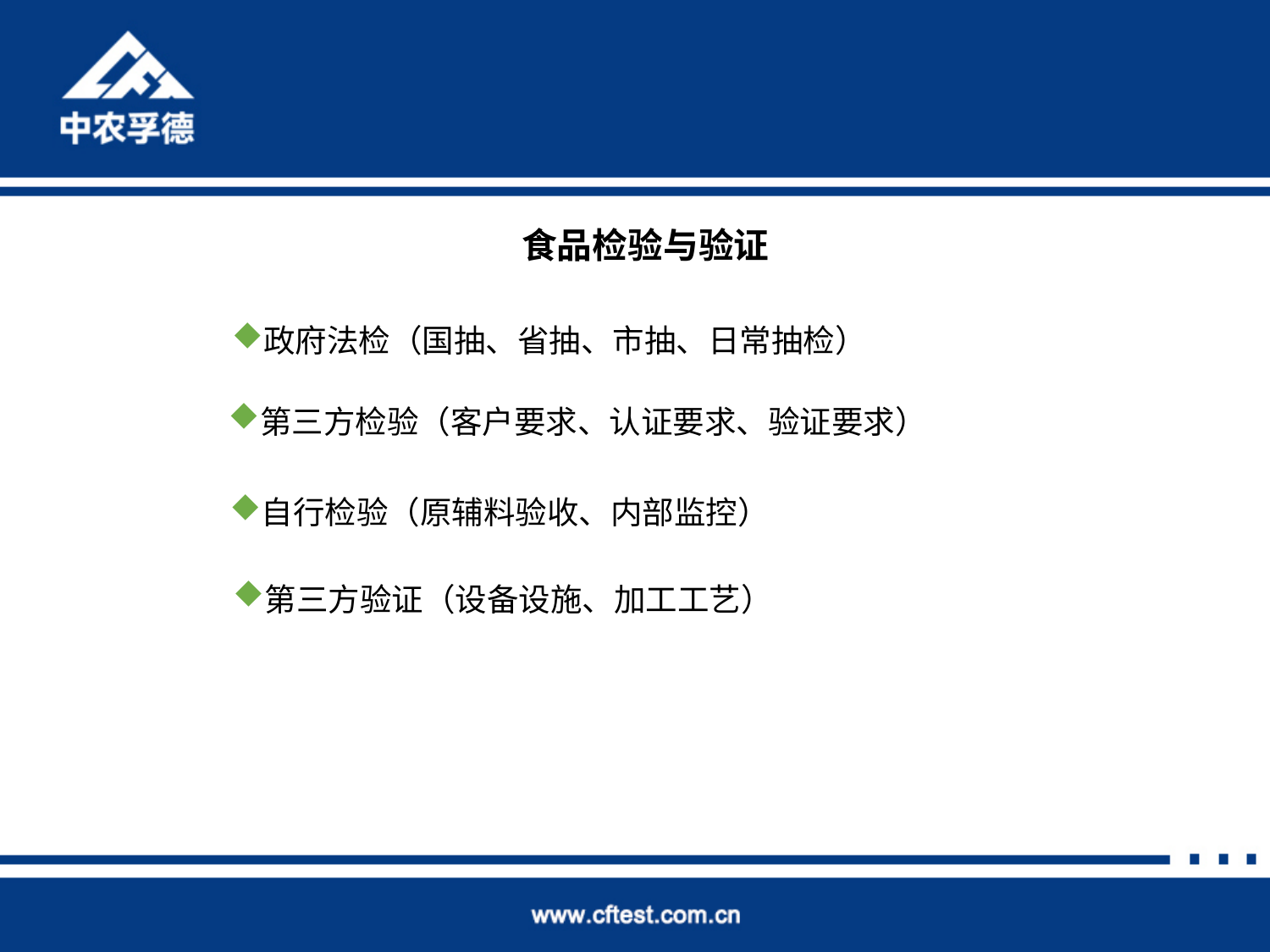

食品检验与验证
政府法检（国抽、省抽、市抽、日常抽检）
第三方检验（客户要求、认证要求、验证要求）
自行检验（原辅料验收、内部监控）
第三方验证（设备设施、加工工艺）